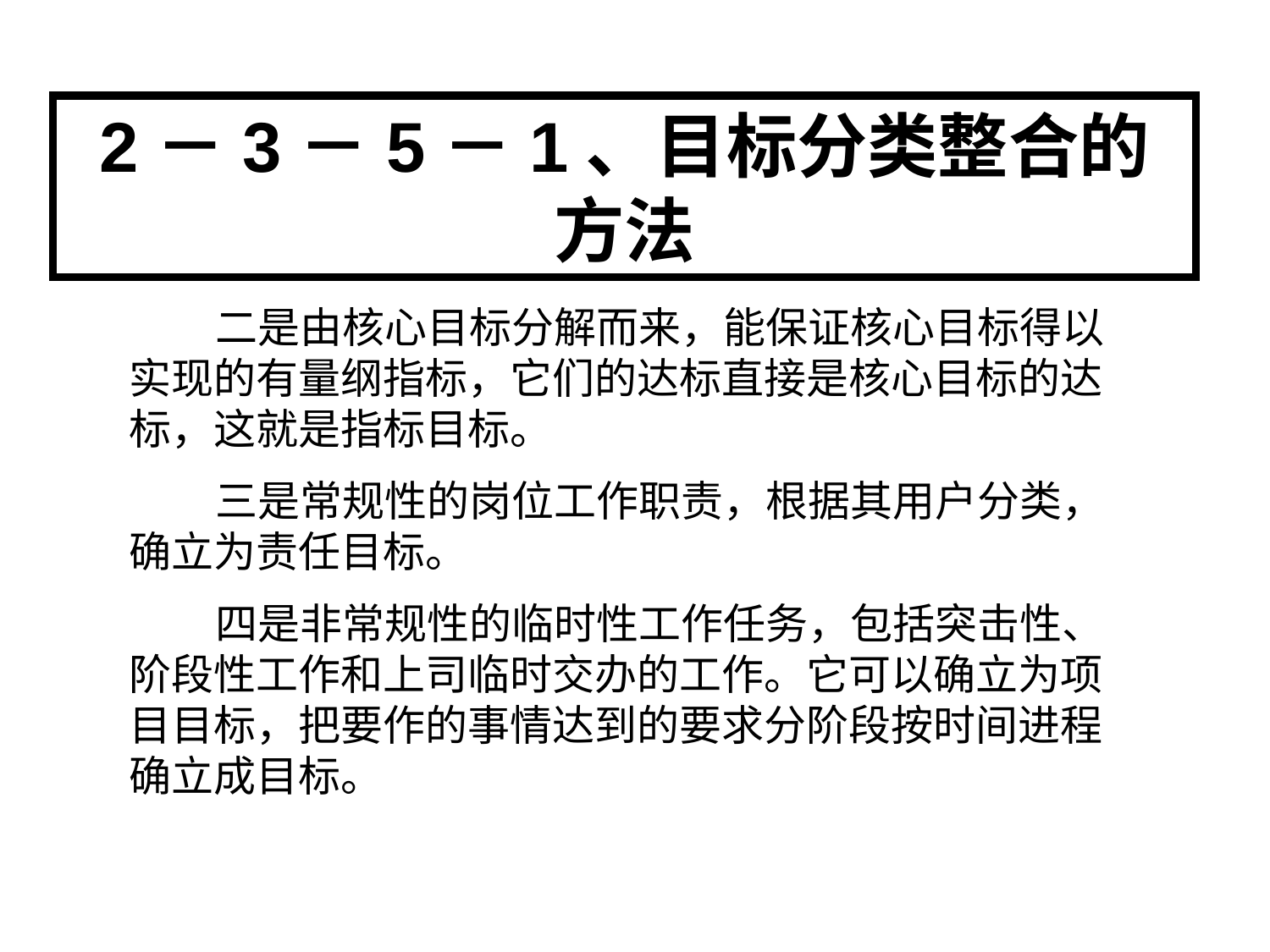

2－3－5－1、目标分类整合的方法

        二是由核心目标分解而来，能保证核心目标得以实现的有量纲指标，它们的达标直接是核心目标的达标，这就是指标目标。
        三是常规性的岗位工作职责，根据其用户分类，确立为责任目标。
        四是非常规性的临时性工作任务，包括突击性、阶段性工作和上司临时交办的工作。它可以确立为项目目标，把要作的事情达到的要求分阶段按时间进程确立成目标。